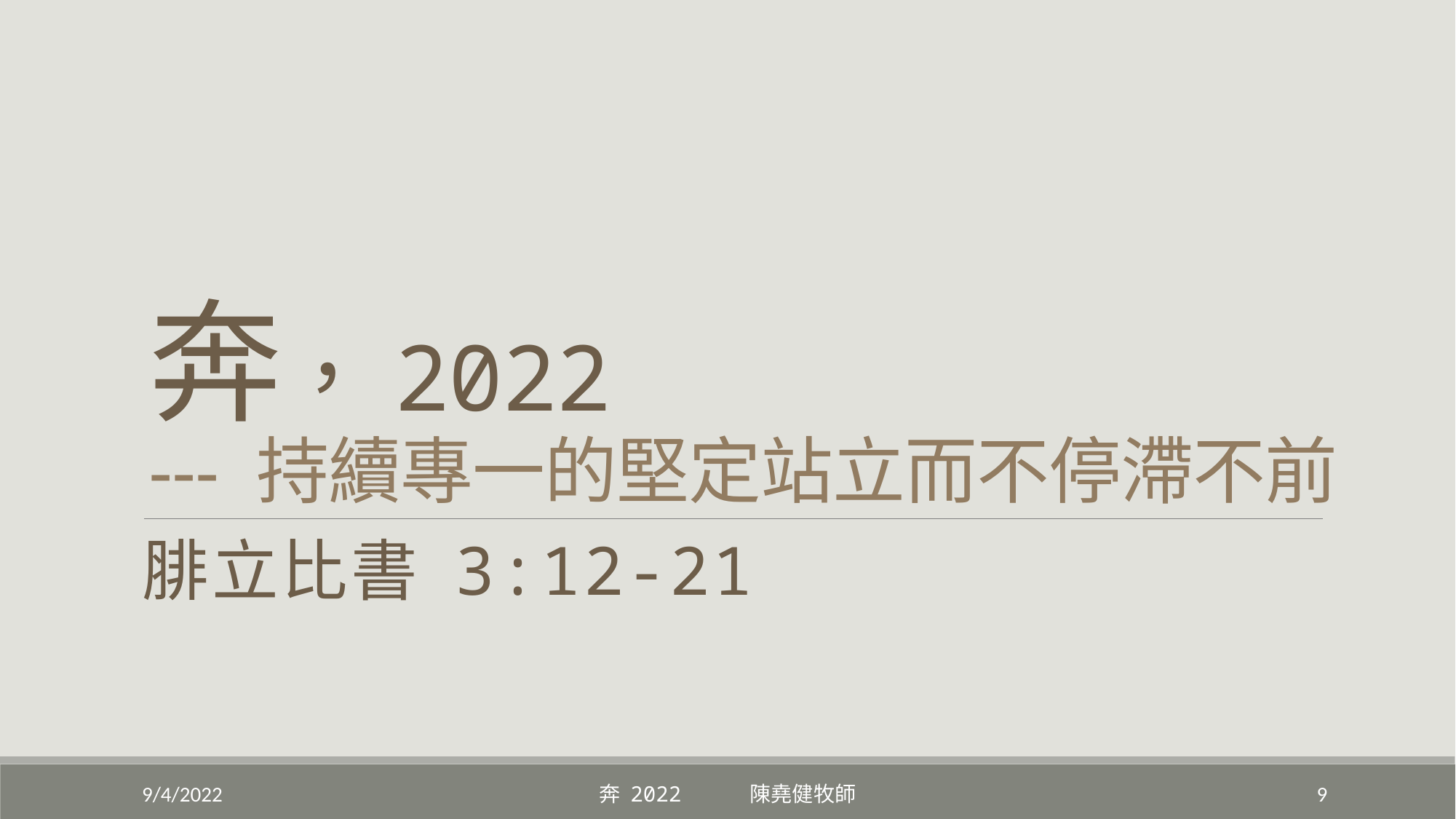

# 奔，2022 --- 持續專一的堅定站立而不停滯不前
腓立比書 3:12-21
9/4/2022
奔 2022     陳堯健牧師
9